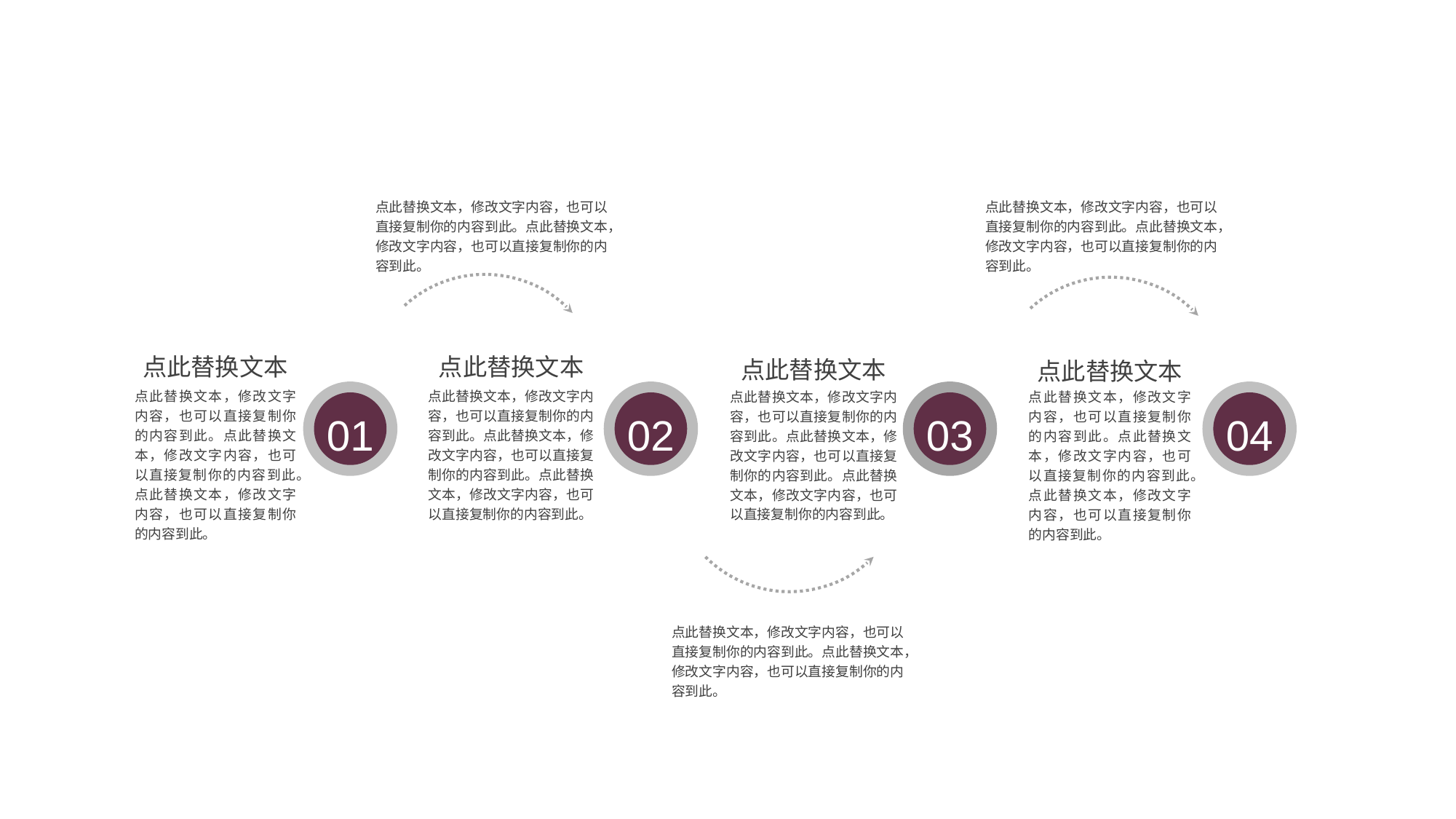

点此替换文本，修改文字内容，也可以直接复制你的内容到此。点此替换文本，修改文字内容，也可以直接复制你的内容到此。
点此替换文本，修改文字内容，也可以直接复制你的内容到此。点此替换文本，修改文字内容，也可以直接复制你的内容到此。

点此替换文本
点此替换文本，修改文字内容，也可以直接复制你的内容到此。点此替换文本，修改文字内容，也可以直接复制你的内容到此。点此替换文本，修改文字内容，也可以直接复制你的内容到此。
点此替换文本
点此替换文本，修改文字内容，也可以直接复制你的内容到此。点此替换文本，修改文字内容，也可以直接复制你的内容到此。点此替换文本，修改文字内容，也可以直接复制你的内容到此。
点此替换文本
点此替换文本，修改文字内容，也可以直接复制你的内容到此。点此替换文本，修改文字内容，也可以直接复制你的内容到此。点此替换文本，修改文字内容，也可以直接复制你的内容到此。
点此替换文本
点此替换文本，修改文字内容，也可以直接复制你的内容到此。点此替换文本，修改文字内容，也可以直接复制你的内容到此。点此替换文本，修改文字内容，也可以直接复制你的内容到此。

01

02

03

04
点此替换文本，修改文字内容，也可以直接复制你的内容到此。点此替换文本，修改文字内容，也可以直接复制你的内容到此。